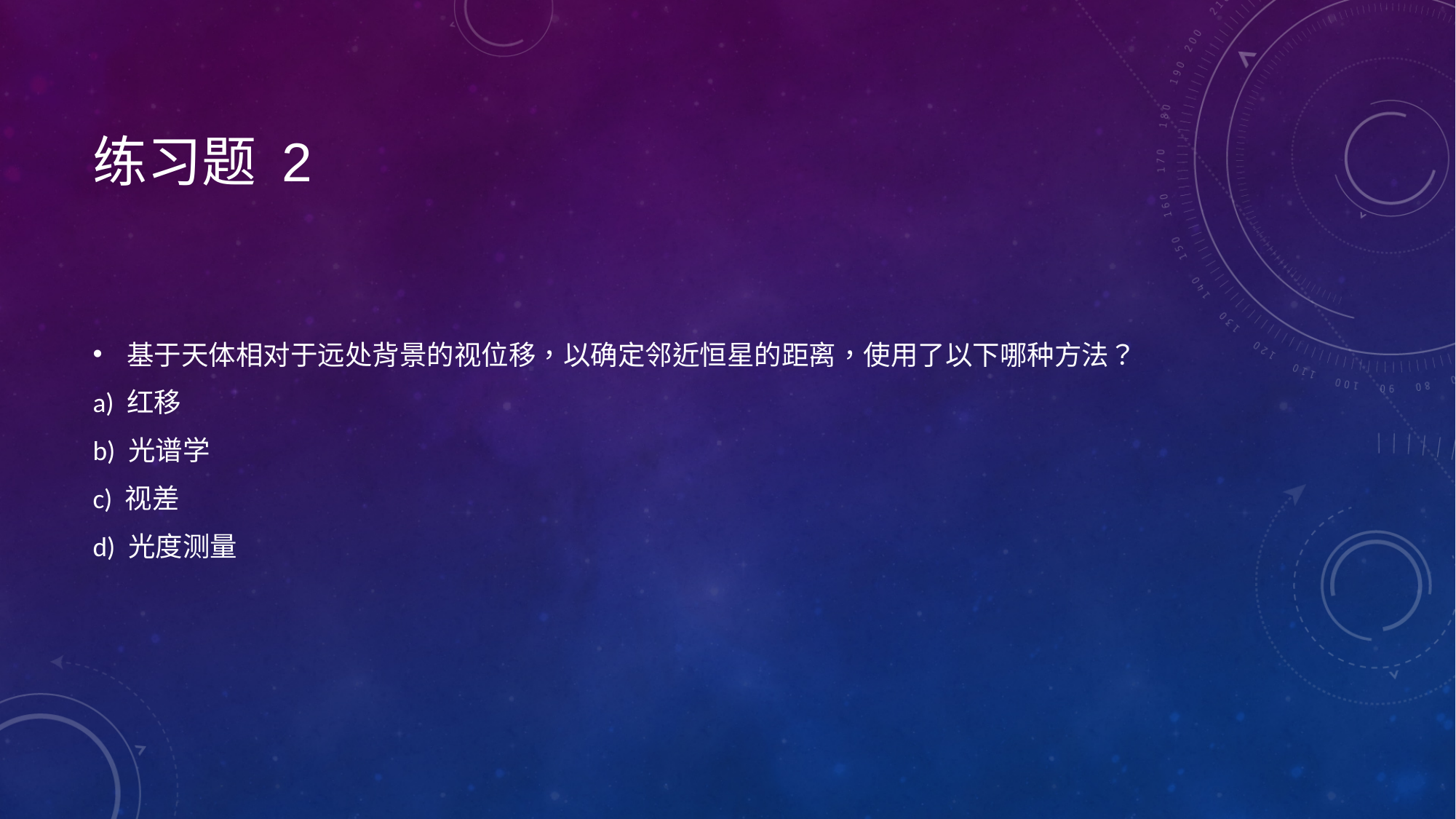

# 练习题 2
基于天体相对于远处背景的视位移，以确定邻近恒星的距离，使用了以下哪种方法？
a) 红移
b) 光谱学
c) 视差
d) 光度测量